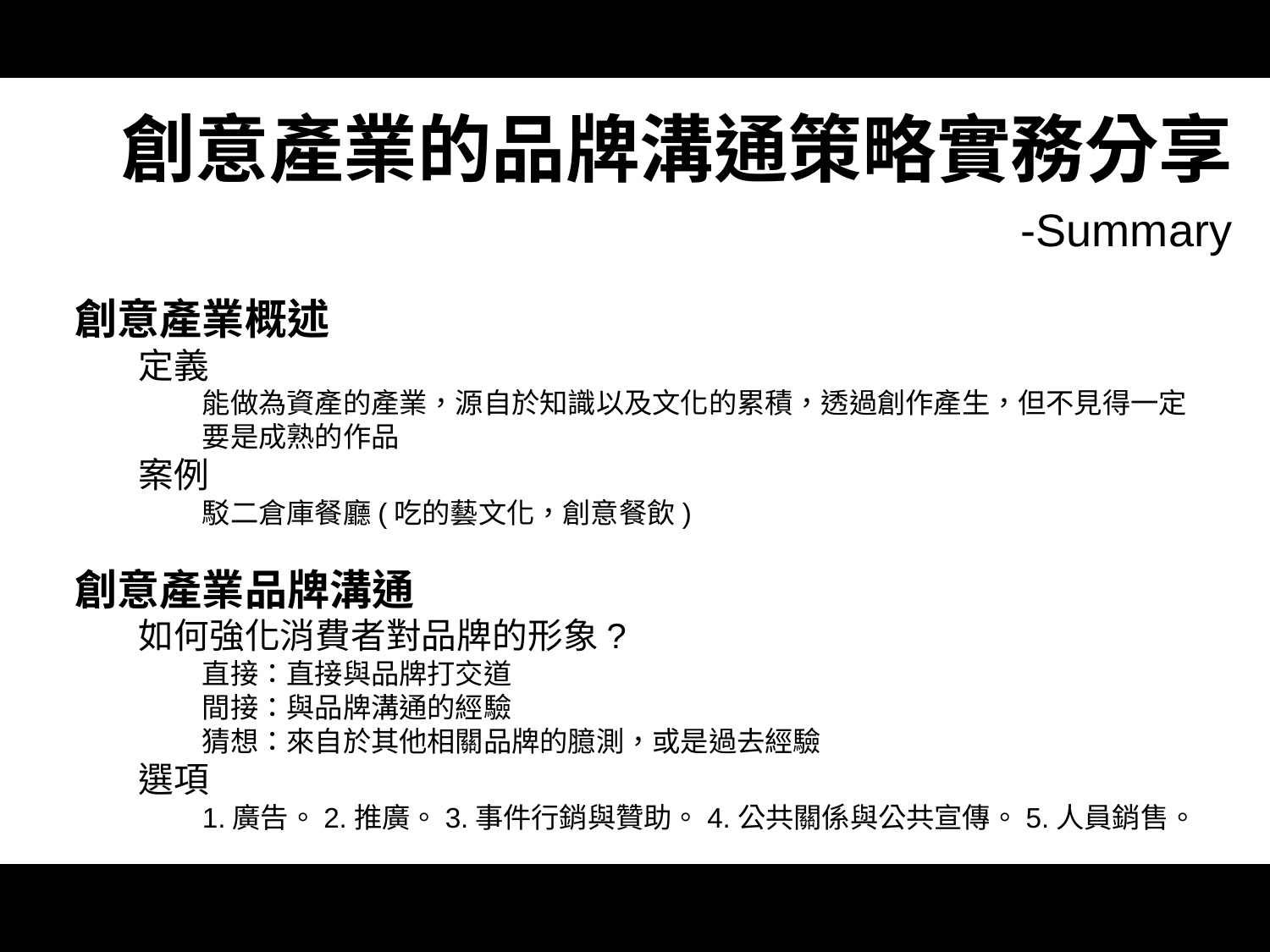

創意產業的品牌溝通策略實務分享
-Summary
創意產業概述
定義
能做為資產的產業，源自於知識以及文化的累積，透過創作產生，但不見得一定要是成熟的作品
案例
駁二倉庫餐廳(吃的藝文化，創意餐飲)

創意產業品牌溝通
如何強化消費者對品牌的形象?
直接：直接與品牌打交道
間接：與品牌溝通的經驗
猜想：來自於其他相關品牌的臆測，或是過去經驗
選項
1.廣告。2.推廣。3.事件行銷與贊助。4.公共關係與公共宣傳。5.人員銷售。